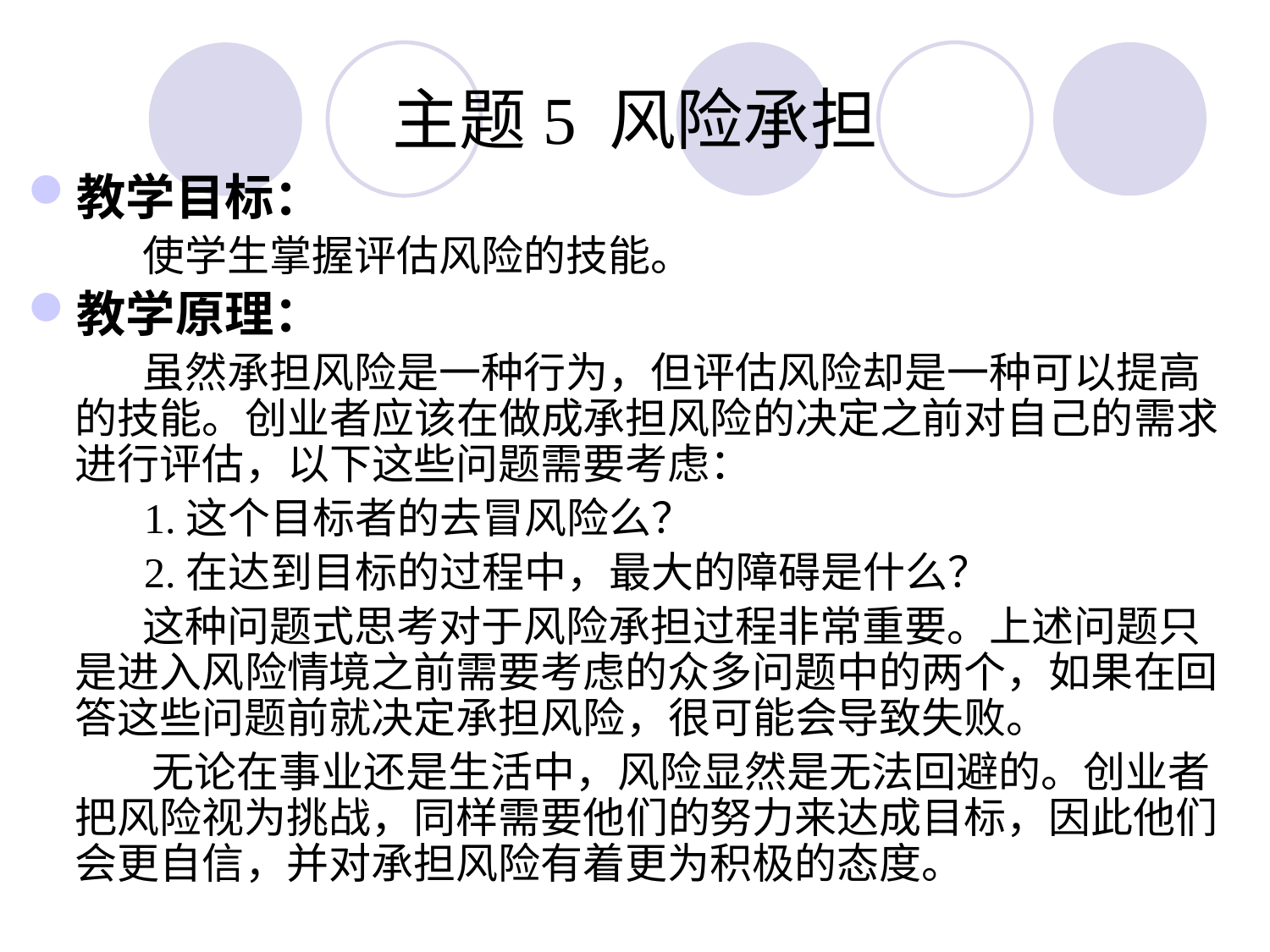

# 主题5 风险承担
教学目标：
           使学生掌握评估风险的技能。
教学原理：
           虽然承担风险是一种行为，但评估风险却是一种可以提高的技能。创业者应该在做成承担风险的决定之前对自己的需求进行评估，以下这些问题需要考虑：
           1.这个目标者的去冒风险么？
           2.在达到目标的过程中，最大的障碍是什么？
           这种问题式思考对于风险承担过程非常重要。上述问题只是进入风险情境之前需要考虑的众多问题中的两个，如果在回答这些问题前就决定承担风险，很可能会导致失败。
            无论在事业还是生活中，风险显然是无法回避的。创业者把风险视为挑战，同样需要他们的努力来达成目标，因此他们会更自信，并对承担风险有着更为积极的态度。